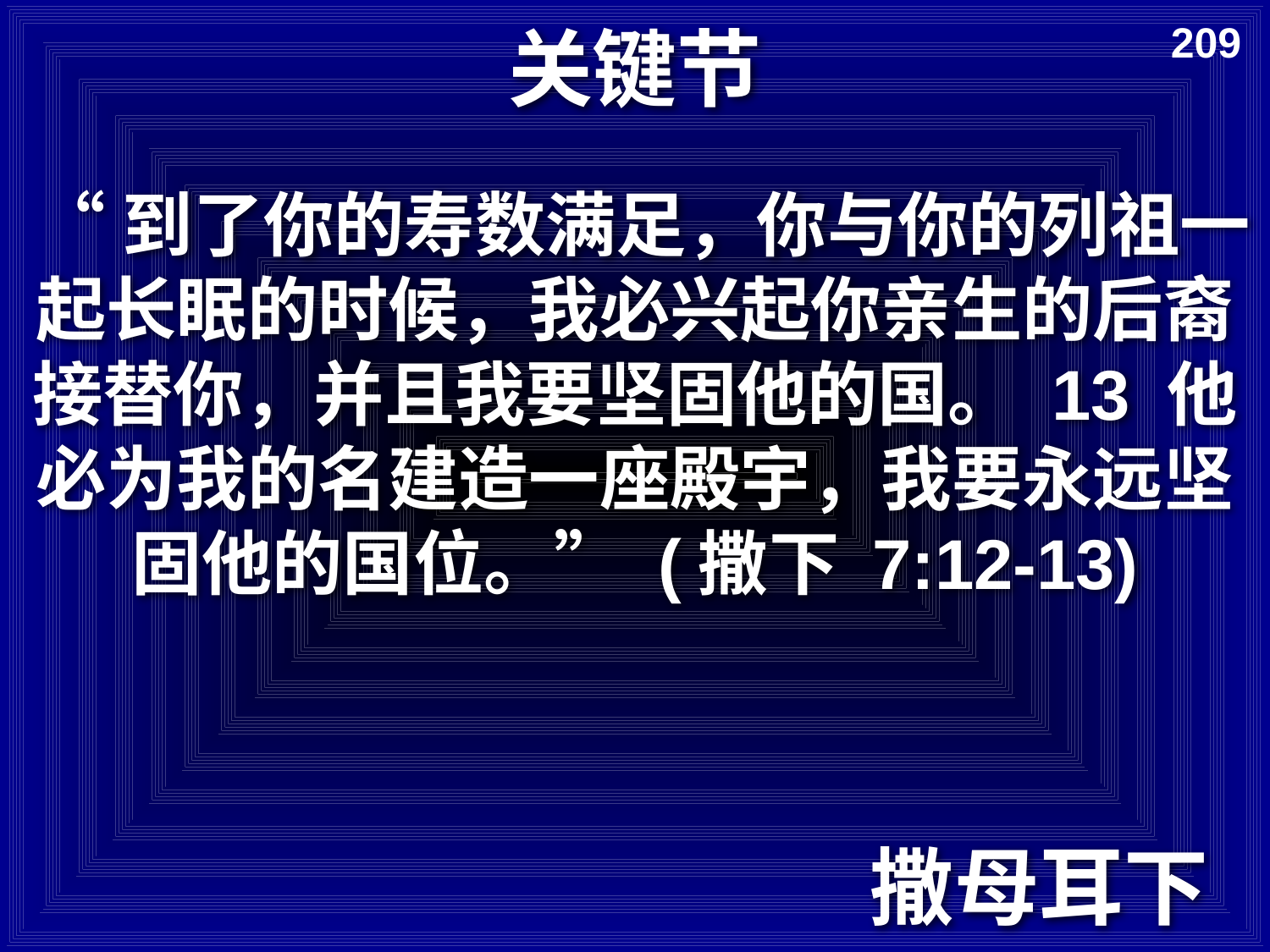

# 关键节
209

 “到了你的寿数满足，你与你的列祖一起长眠的时候，我必兴起你亲生的后裔接替你，并且我要坚固他的国。 13 他必为我的名建造一座殿宇，我要永远坚固他的国位。” (撒下 7:12-13)
撒母耳下